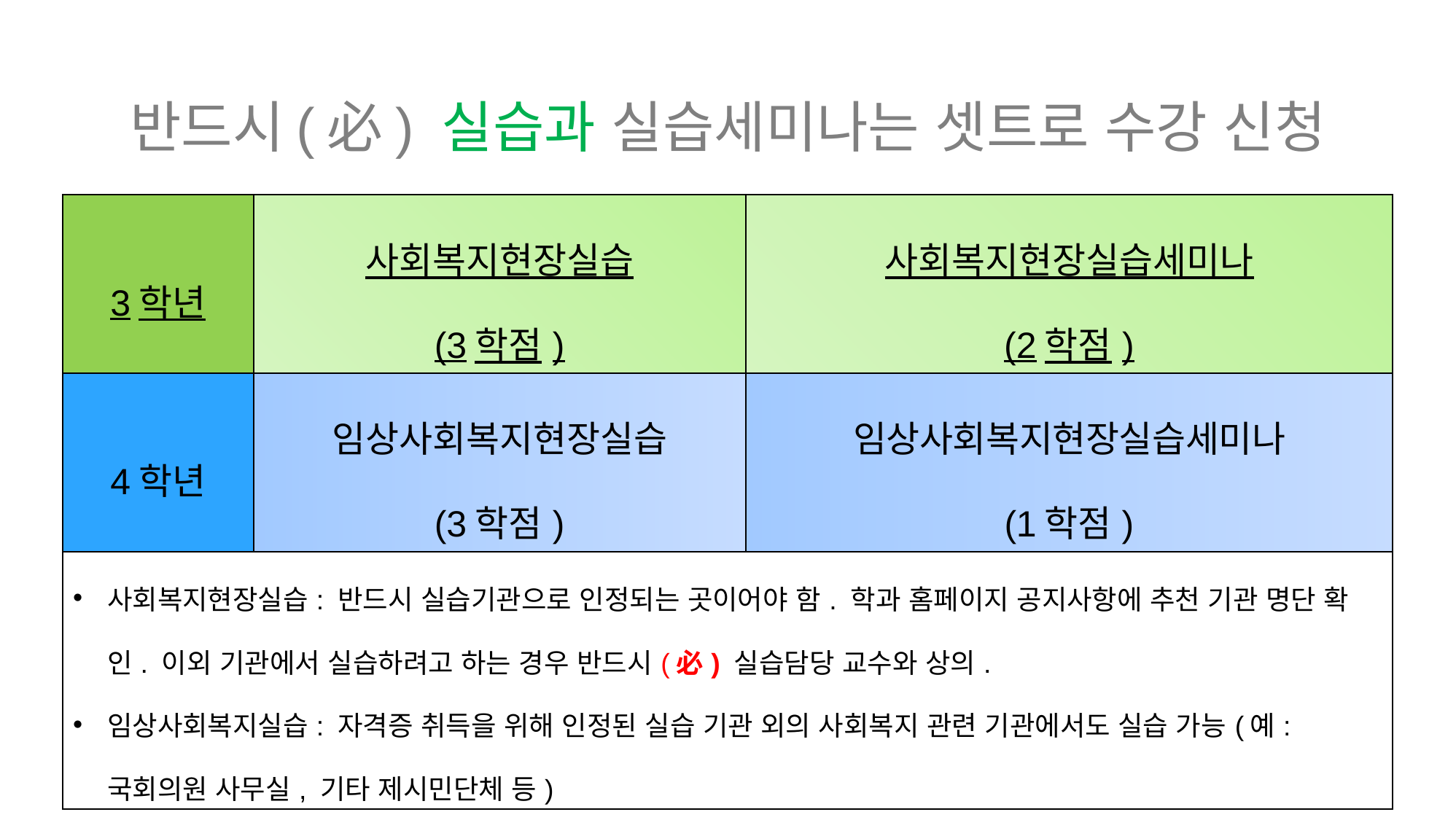

반드시(必) 실습과 실습세미나는 셋트로 수강 신청
| 3학년 | 사회복지현장실습 (3학점) | 사회복지현장실습세미나 (2학점) |
| --- | --- | --- |
| 4학년 | 임상사회복지현장실습 (3학점) | 임상사회복지현장실습세미나 (1학점) |
| 사회복지현장실습: 반드시 실습기관으로 인정되는 곳이어야 함. 학과 홈페이지 공지사항에 추천 기관 명단 확인. 이외 기관에서 실습하려고 하는 경우 반드시(必) 실습담당 교수와 상의. 임상사회복지실습: 자격증 취득을 위해 인정된 실습 기관 외의 사회복지 관련 기관에서도 실습 가능(예: 국회의원 사무실, 기타 제시민단체 등) |  |  |